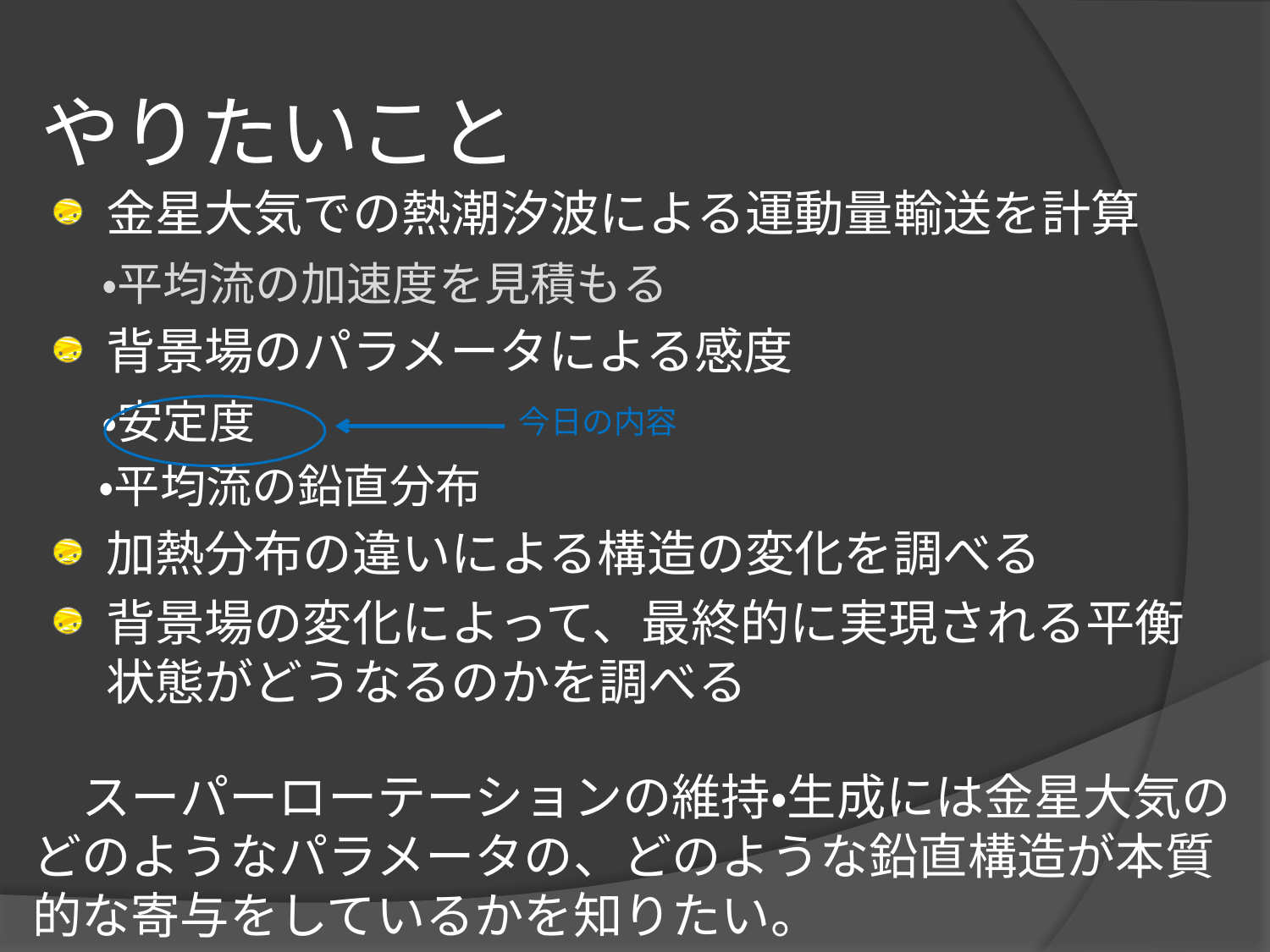

# やりたいこと
金星大気での熱潮汐波による運動量輸送を計算
　・平均流の加速度を見積もる
背景場のパラメータによる感度
　・安定度
　・平均流の鉛直分布
加熱分布の違いによる構造の変化を調べる
背景場の変化によって、最終的に実現される平衡状態がどうなるのかを調べる

今日の内容
　スーパーローテーションの維持・生成には金星大気のどのようなパラメータの、どのような鉛直構造が本質的な寄与をしているかを知りたい。